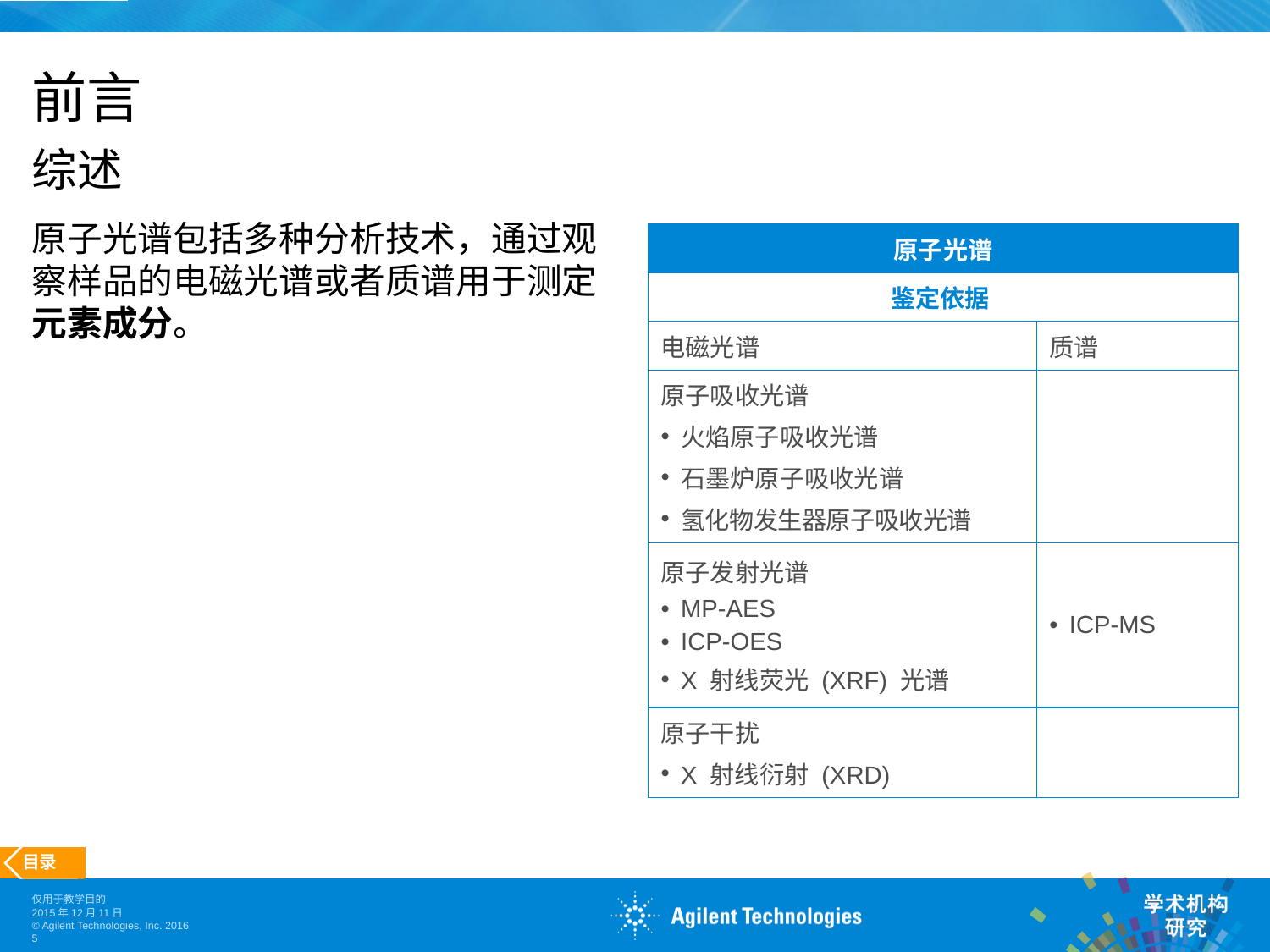

# 前言 综述
原子光谱包括多种分析技术，通过观察样品的电磁光谱或者质谱用于测定元素成分。
| 原子光谱 |  |
| --- | --- |
| 鉴定依据 |  |
| 电磁光谱 | 质谱 |
| 原子吸收光谱 火焰原子吸收光谱 石墨炉原子吸收光谱 氢化物发生器原子吸收光谱 |  |
| 原子发射光谱 MP-AES ICP-OES X 射线荧光 (XRF) 光谱 | ICP-MS |
| 原子干扰 X 射线衍射 (XRD) |  |
目录